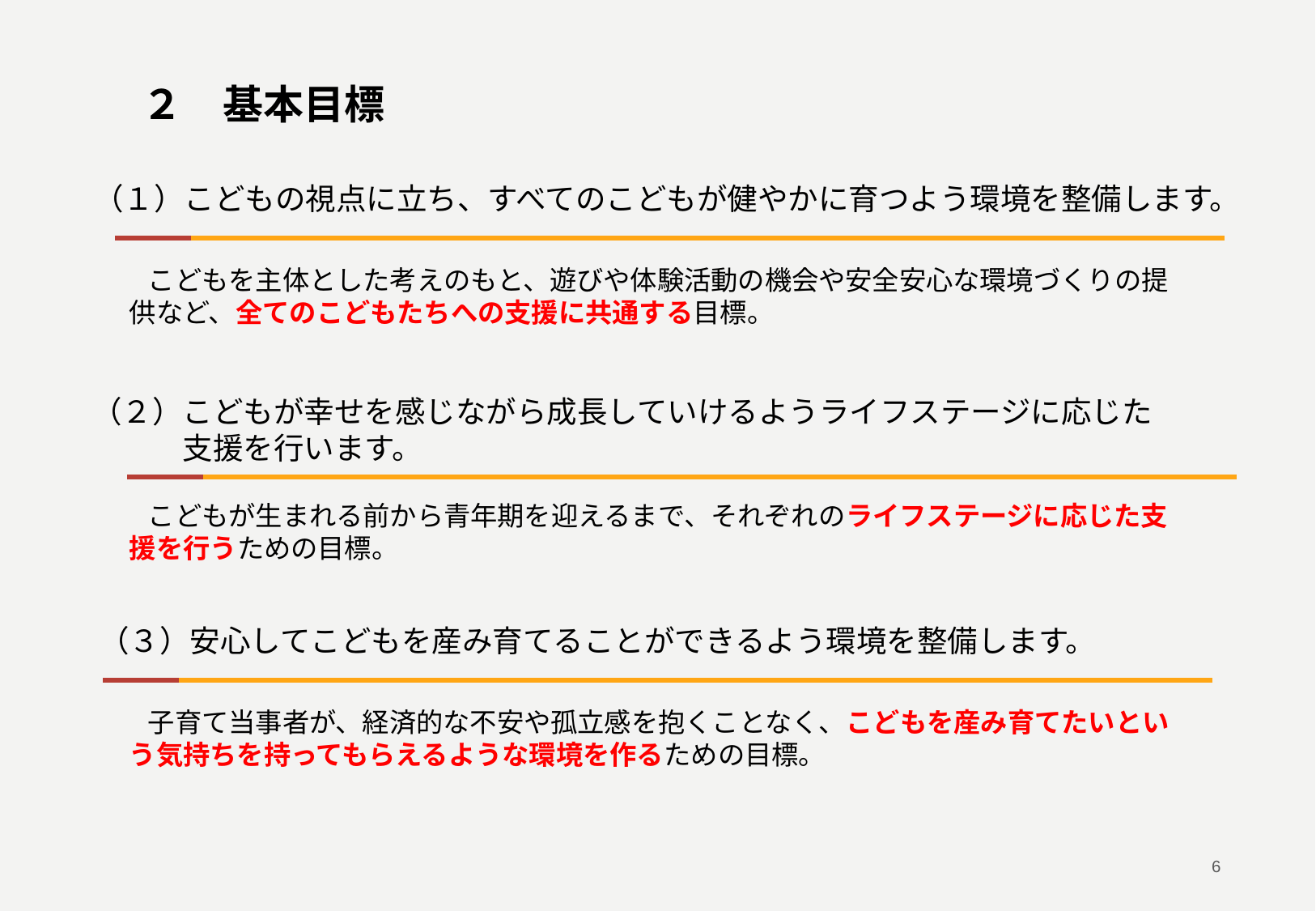

２　基本目標
（１）こどもの視点に立ち、すべてのこどもが健やかに育つよう環境を整備します。
こどもを主体とした考えのもと、遊びや体験活動の機会や安全安心な環境づくりの提供など、全てのこどもたちへの支援に共通する目標。
（２）こどもが幸せを感じながら成長していけるようライフステージに応じた
　　　支援を行います。
こどもが生まれる前から青年期を迎えるまで、それぞれのライフステージに応じた支援を行うための目標。
（３）安心してこどもを産み育てることができるよう環境を整備します。
子育て当事者が、経済的な不安や孤立感を抱くことなく、こどもを産み育てたいという気持ちを持ってもらえるような環境を作るための目標。

6